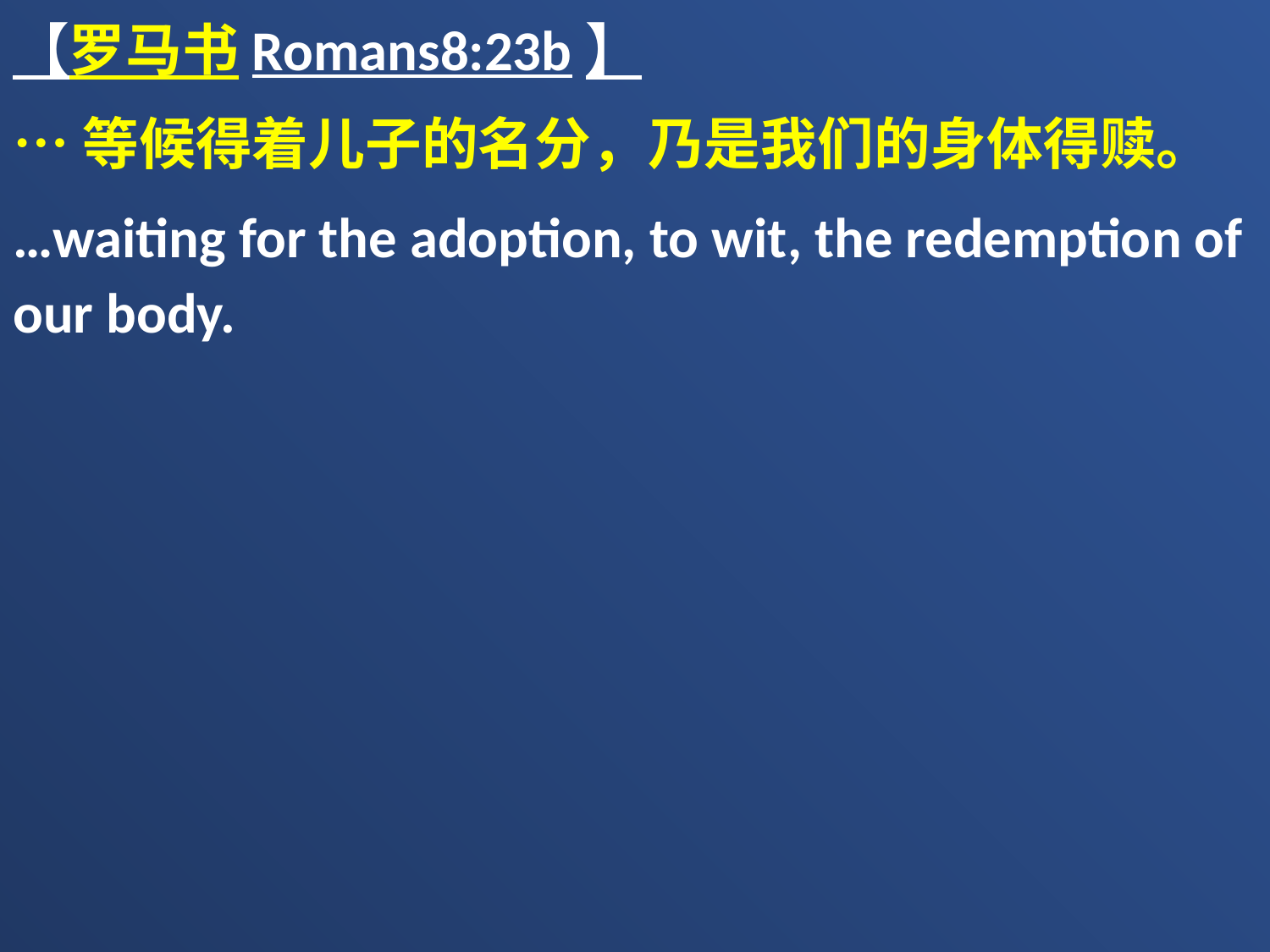

【罗马书Romans8:23b】
…等候得着儿子的名分，乃是我们的身体得赎。
…waiting for the adoption, to wit, the redemption of our body.